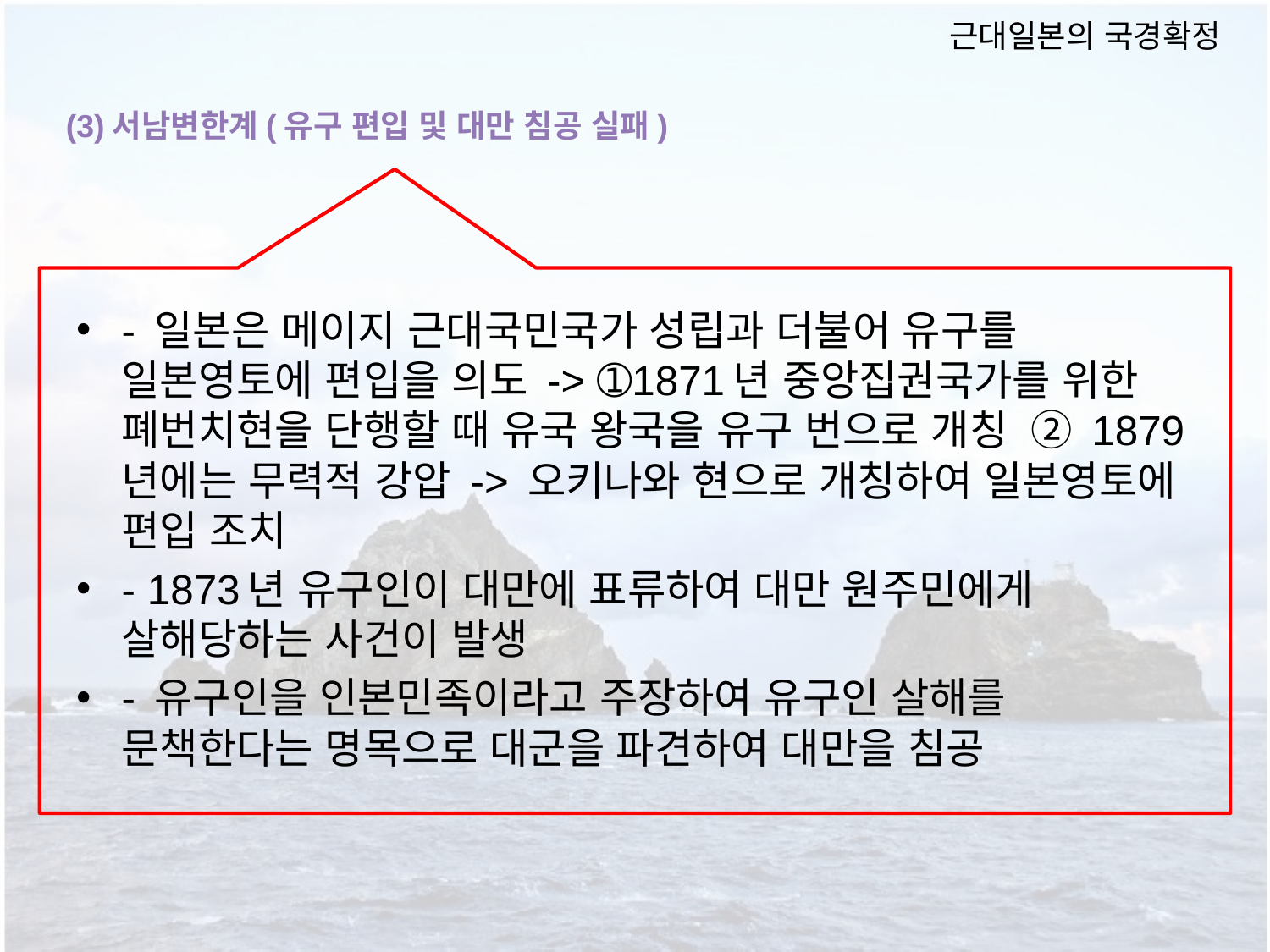

근대일본의 국경확정
(3)서남변한계(유구 편입 및 대만 침공 실패)

- 일본은 메이지 근대국민국가 성립과 더불어 유구를 일본영토에 편입을 의도 -> ➀1871년 중앙집권국가를 위한 폐번치현을 단행할 때 유국 왕국을 유구 번으로 개칭  ➁ 1879년에는 무력적 강압 -> 오키나와 현으로 개칭하여 일본영토에 편입 조치
- 1873년 유구인이 대만에 표류하여 대만 원주민에게 살해당하는 사건이 발생
- 유구인을 인본민족이라고 주장하여 유구인 살해를 문책한다는 명목으로 대군을 파견하여 대만을 침공